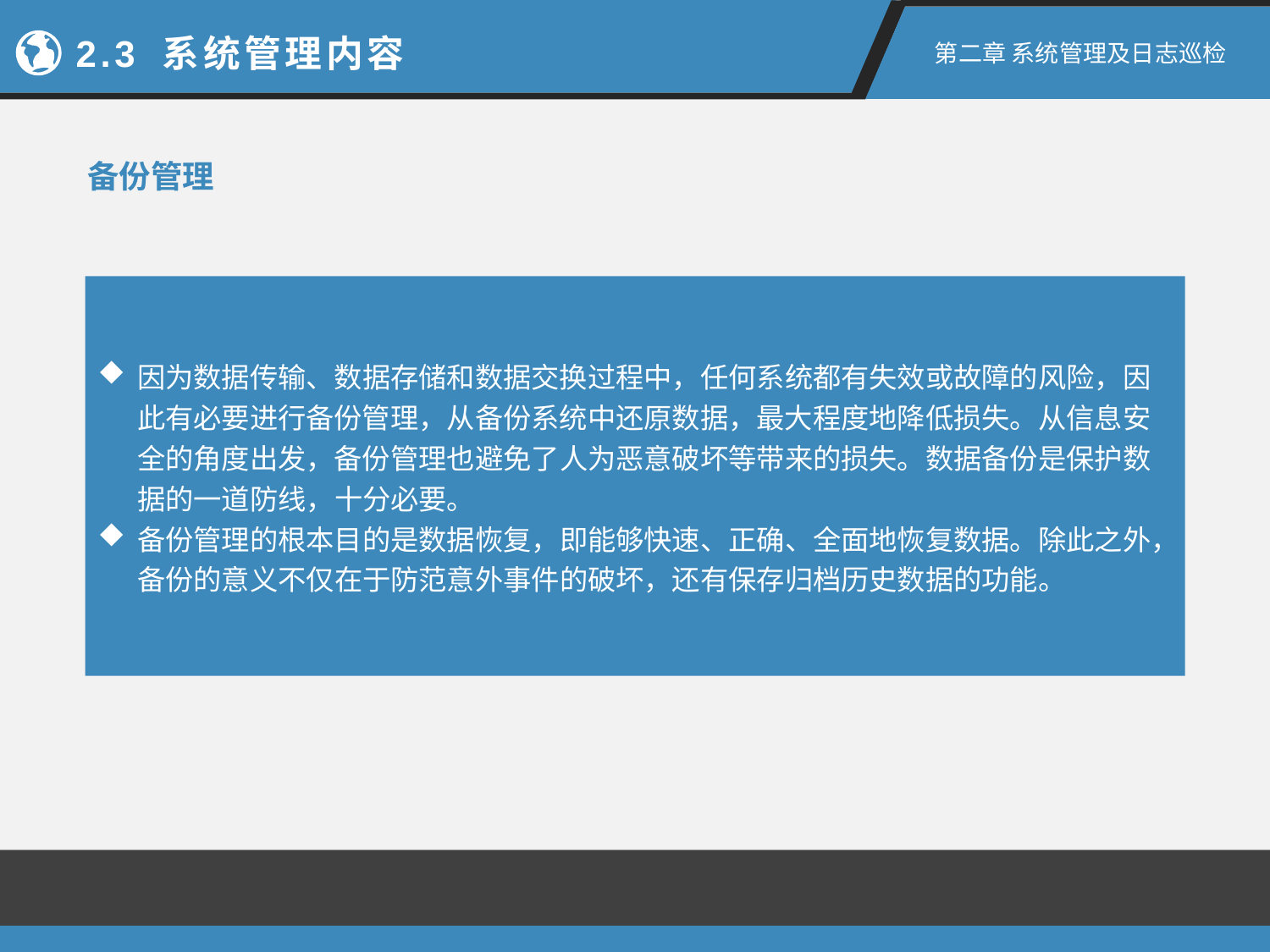

2.3 系统管理内容

第二章 系统管理及日志巡检
备份管理
因为数据传输、数据存储和数据交换过程中，任何系统都有失效或故障的风险，因此有必要进行备份管理，从备份系统中还原数据，最大程度地降低损失。从信息安全的角度出发，备份管理也避免了人为恶意破坏等带来的损失。数据备份是保护数据的一道防线，十分必要。
备份管理的根本目的是数据恢复，即能够快速、正确、全面地恢复数据。除此之外，备份的意义不仅在于防范意外事件的破坏，还有保存归档历史数据的功能。